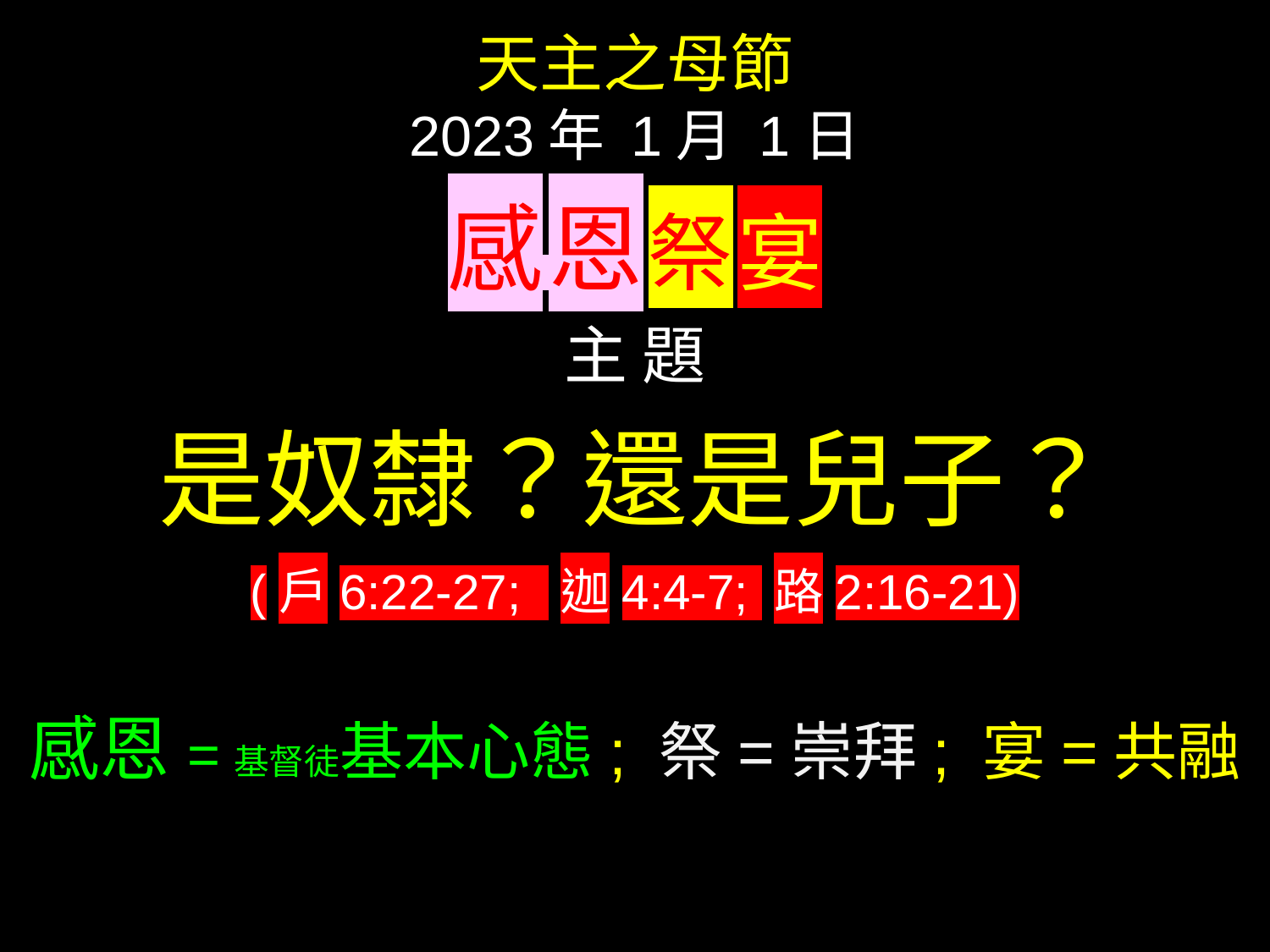

天主之母節
2023年 1月 1日
感 恩 祭 宴

主 題
是奴隸？還是兒子？
(戶6:22-27;  迦4:4-7; 路2:16-21)

感恩=基督徒基本心態; 祭=崇拜; 宴=共融